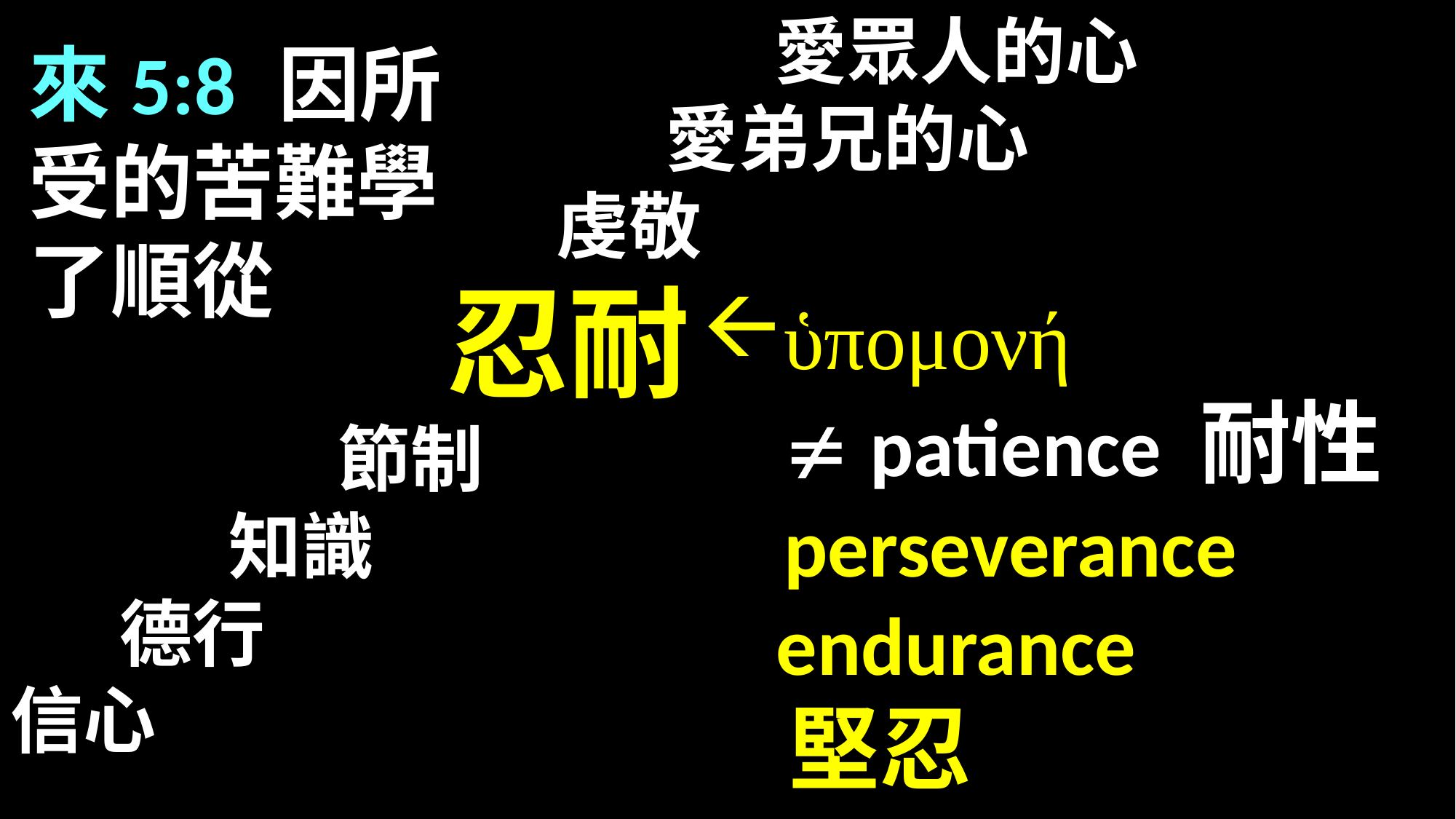

愛眾人的心
						愛弟兄的心
					虔敬
				忍耐
			節制
		知識
	德行
信心
來5:8 因所受的苦難學了順從
ὑπομονή
    ≠ patience 耐性
    perseverance
    endurance
    堅忍